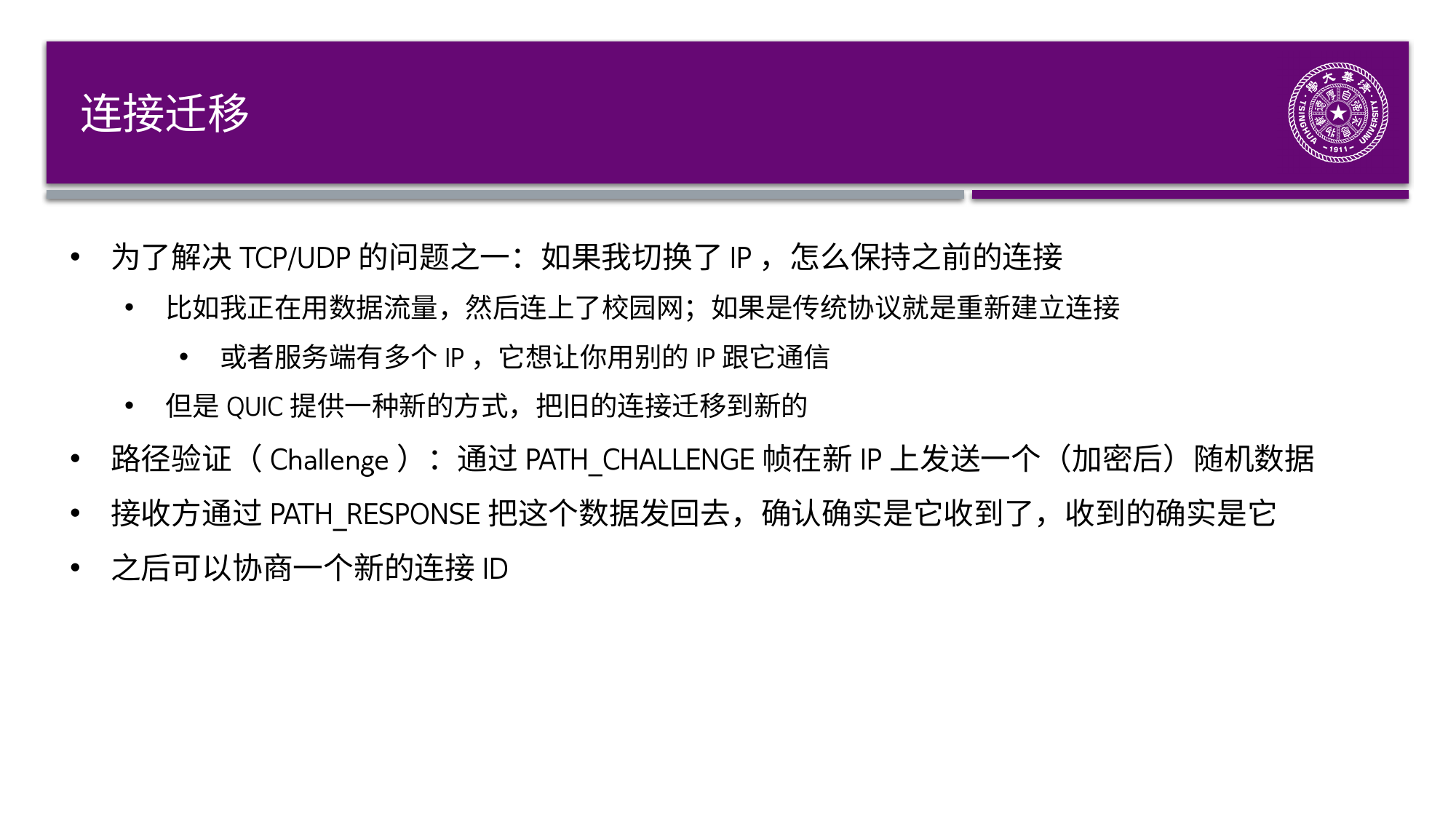

# 连接迁移
为了解决TCP/UDP的问题之一：如果我切换了IP，怎么保持之前的连接
比如我正在用数据流量，然后连上了校园网；如果是传统协议就是重新建立连接
或者服务端有多个IP，它想让你用别的IP跟它通信
但是QUIC提供一种新的方式，把旧的连接迁移到新的
路径验证（Challenge）：通过PATH_CHALLENGE帧在新IP上发送一个（加密后）随机数据
接收方通过PATH_RESPONSE把这个数据发回去，确认确实是它收到了，收到的确实是它
之后可以协商一个新的连接ID